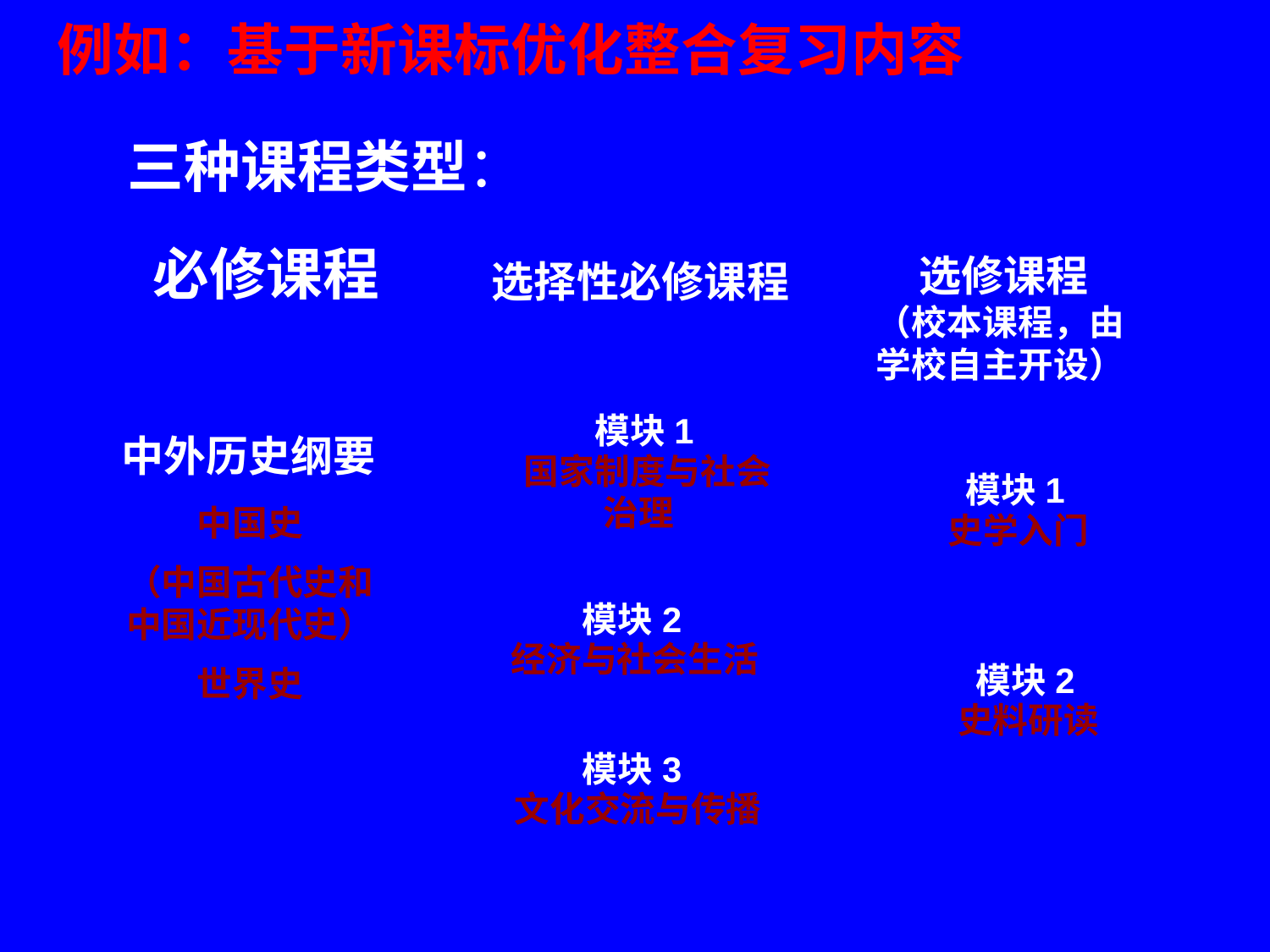

例如：基于新课标优化整合复习内容
三种课程类型：
选修课程
必修课程
选择性必修课程
（校本课程，由
学校自主开设）
模块1
国家制度与社会
治理
中外历史纲要
模块1
史学入门
中国史
（中国古代史和
中国近现代史）
模块2
经济与社会生活
世界史
模块2
史料研读
模块3
文化交流与传播